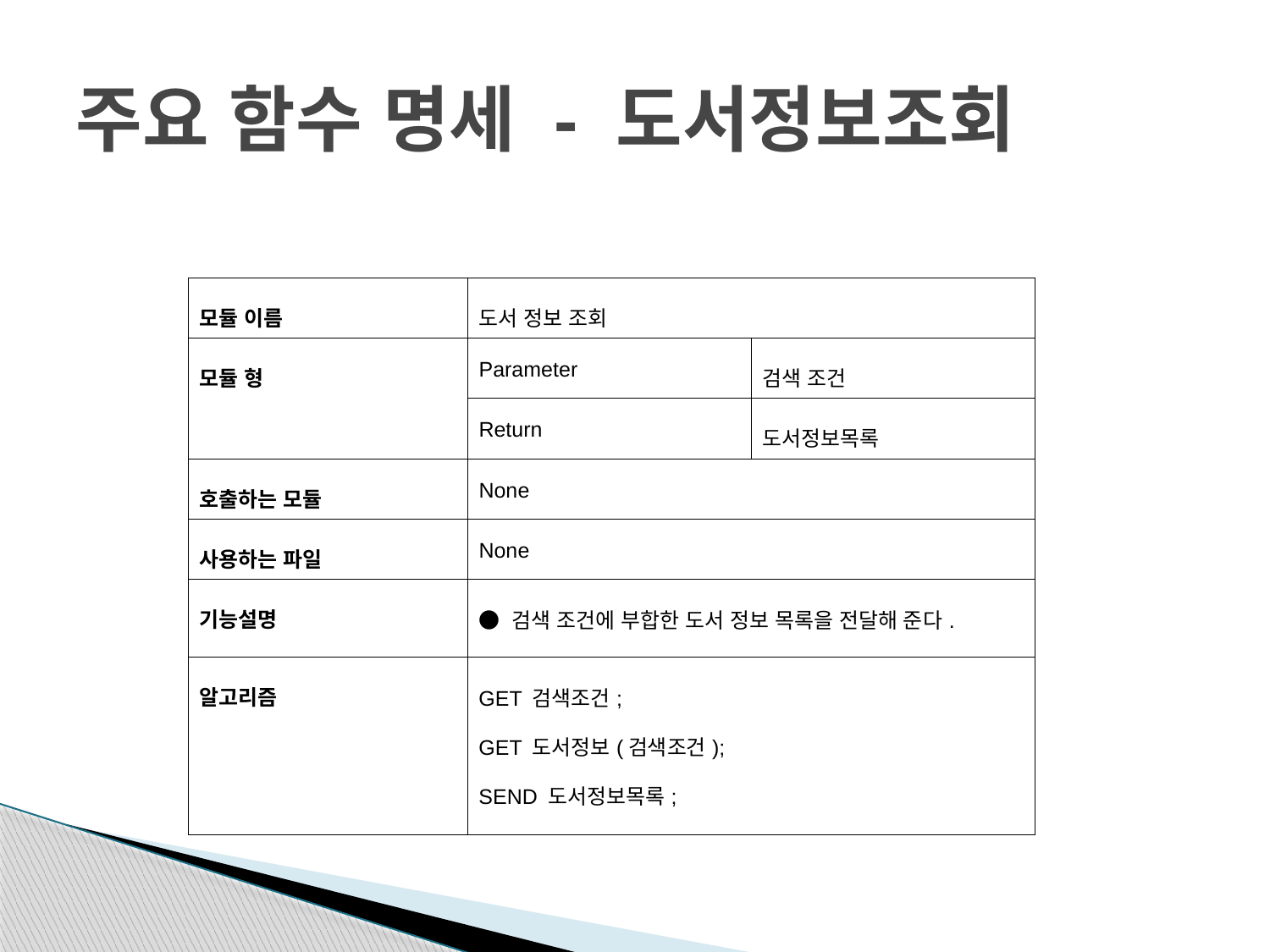

# 주요 함수 명세 - 도서정보조회
| 모듈 이름 | 도서 정보 조회 |  |
| --- | --- | --- |
| 모듈 형 | Parameter | 검색 조건 |
|  | Return | 도서정보목록 |
| 호출하는 모듈 | None |  |
| 사용하는 파일 | None |  |
| 기능설명 | ● 검색 조건에 부합한 도서 정보 목록을 전달해 준다. |  |
| 알고리즘 | GET 검색조건; GET 도서정보(검색조건); SEND 도서정보목록; |  |